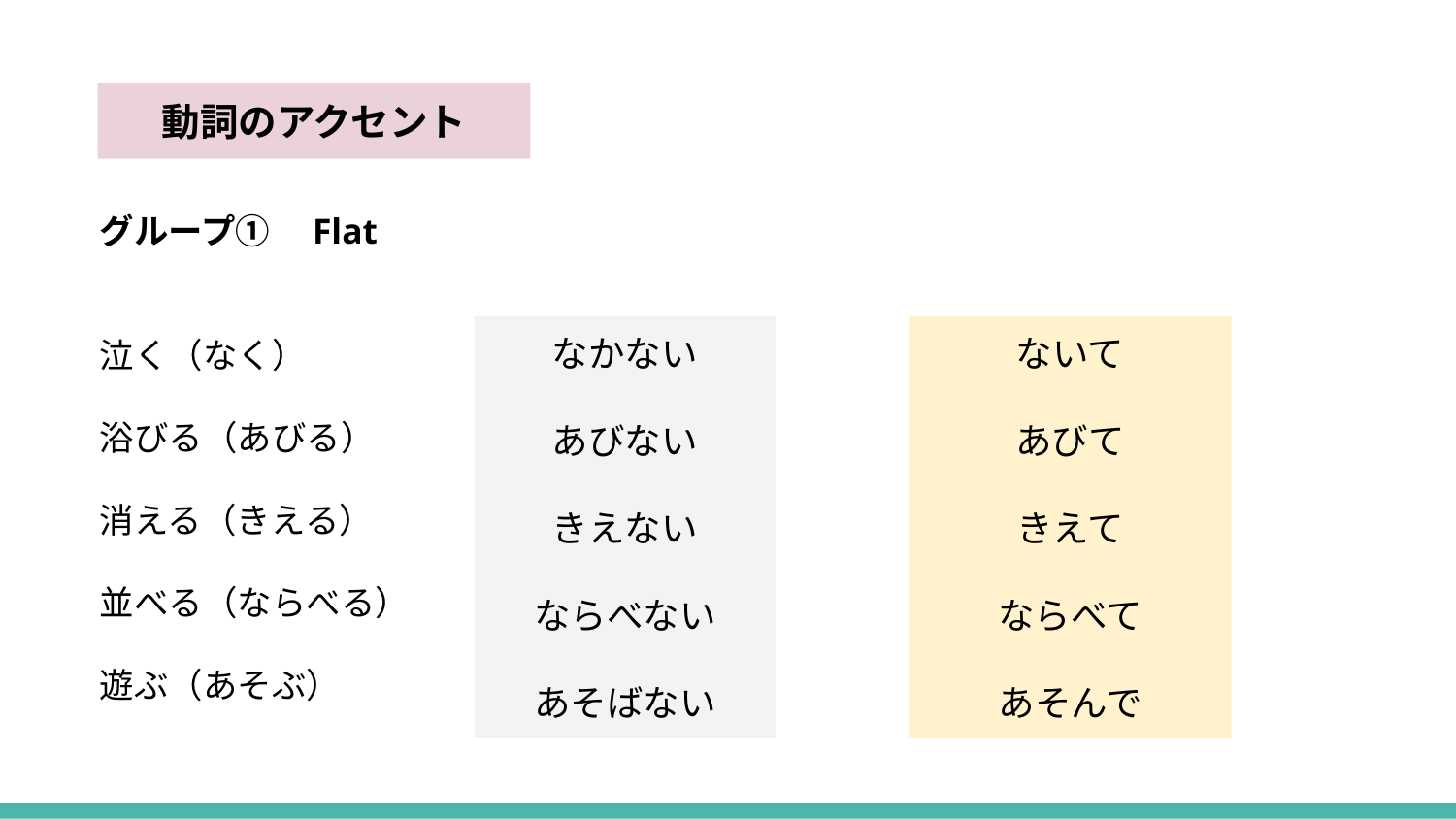

動詞のアクセント
グループ①　Flat

泣く（なく）

浴びる（あびる）

消える（きえる）

並べる（ならべる）

遊ぶ（あそぶ）

なかない

あびない

きえない

ならべない

あそばない
ないて

あびて

きえて

ならべて

あそんで